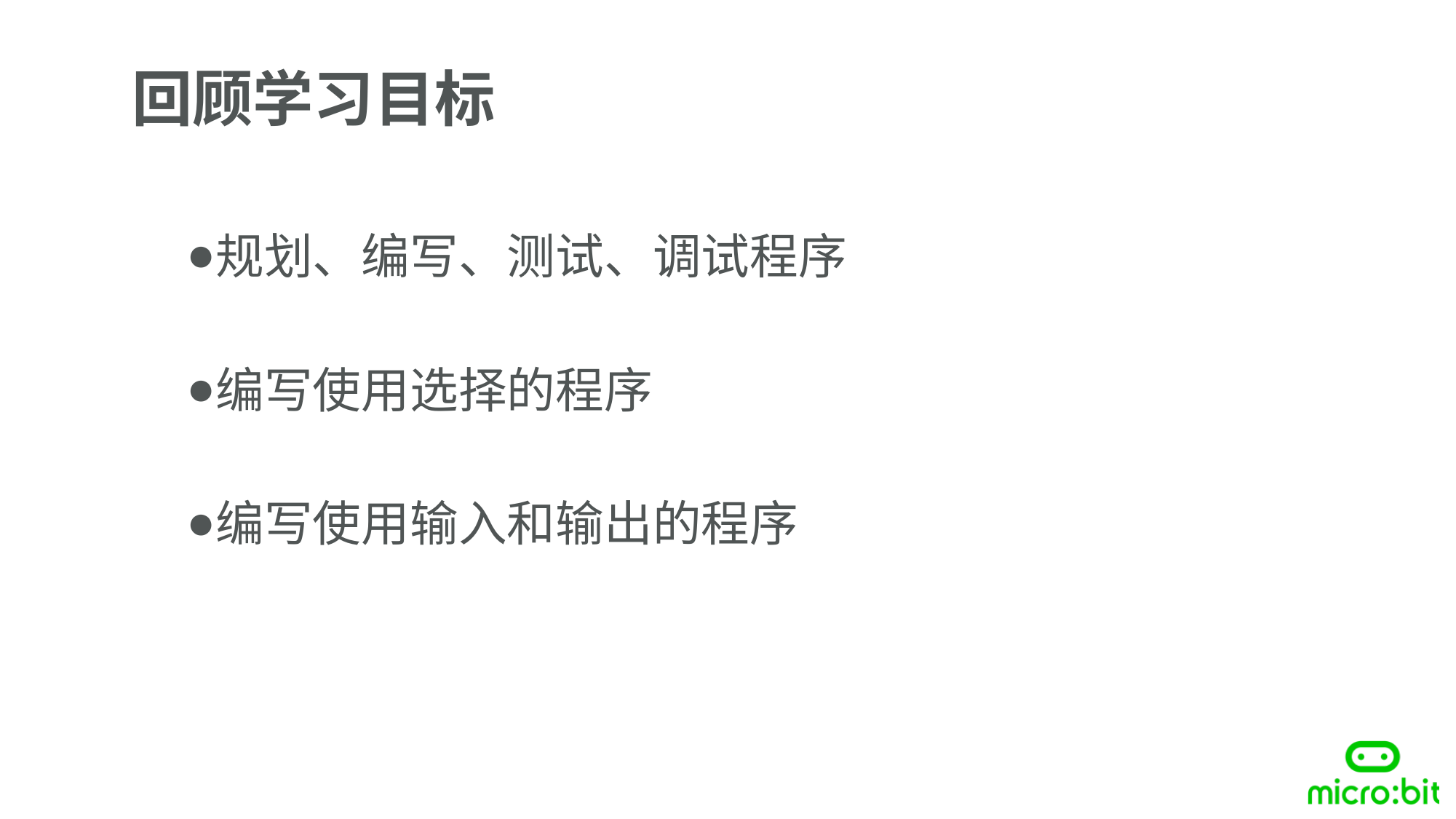

回顾学习目标

规划、编写、测试、调试程序

编写使用选择的程序

编写使用输入和输出的程序